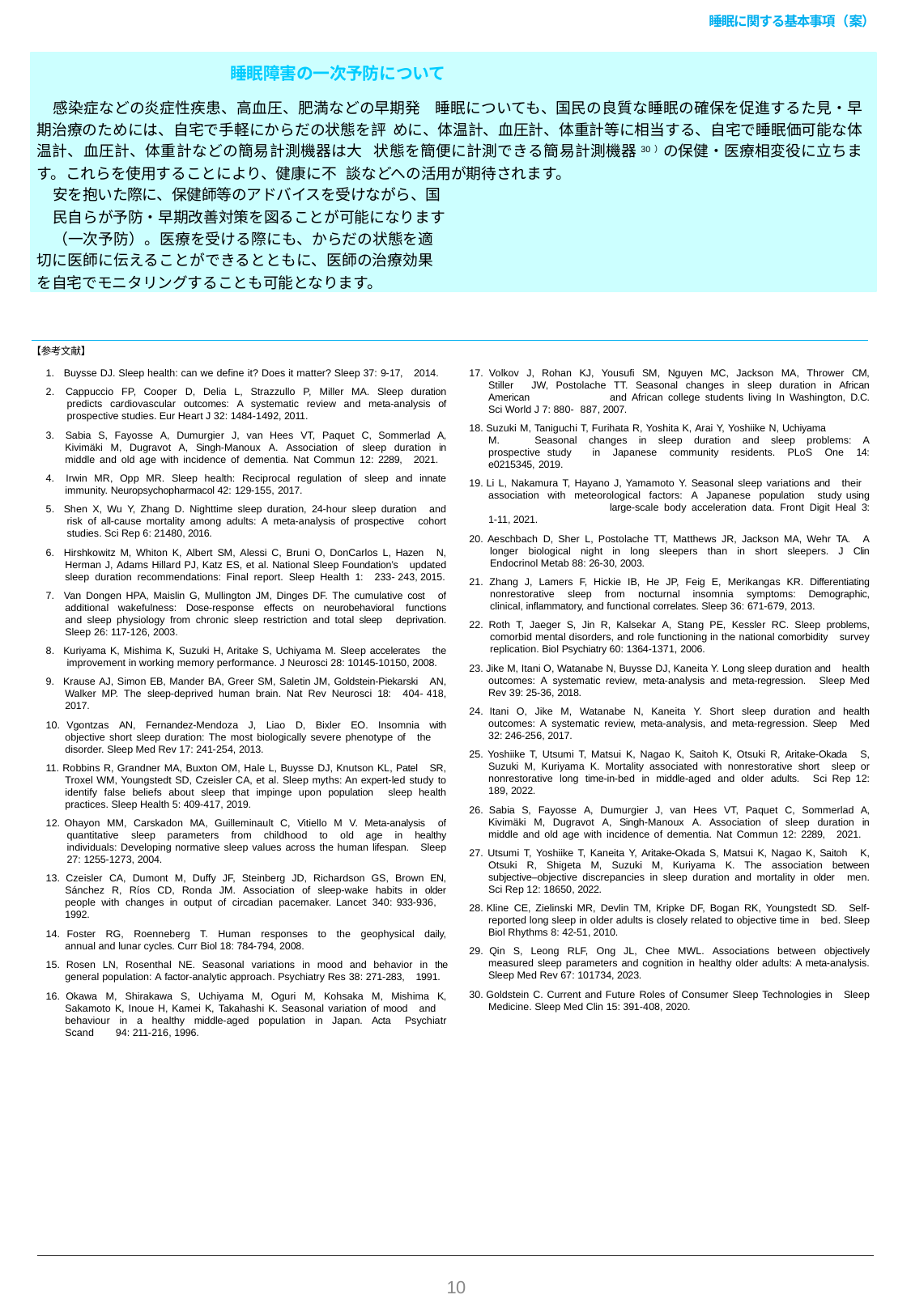

睡眠に関する基本事項（案）
睡眠障害の一次予防について
感染症などの炎症性疾患、高血圧、肥満などの早期発    睡眠についても、国民の良質な睡眠の確保を促進するた見・早期治療のためには、自宅で手軽にからだの状態を評  めに、体温計、血圧計、体重計等に相当する、自宅で睡眠価可能な体温計、血圧計、体重計などの簡易計測機器は大   状態を簡便に計測できる簡易計測機器30）の保健・医療相変役に立ちます。これらを使用することにより、健康に不   談などへの活用が期待されます。
安を抱いた際に、保健師等のアドバイスを受けながら、国
民自らが予防・早期改善対策を図ることが可能になります
（一次予防）。医療を受ける際にも、からだの状態を適切に医師に伝えることができるとともに、医師の治療効果を自宅でモニタリングすることも可能となります。
ショートコラム

【参考文献】
1. Buysse DJ. Sleep health: can we define it? Does it matter? Sleep 37: 9-17, 2014.
2. Cappuccio FP, Cooper D, Delia L, Strazzullo P, Miller MA. Sleep duration predicts cardiovascular outcomes: A systematic review and meta-analysis of prospective studies. Eur Heart J 32: 1484-1492, 2011.
3. Sabia S, Fayosse A, Dumurgier J, van Hees VT, Paquet C, Sommerlad A, Kivimäki M, Dugravot A, Singh-Manoux A. Association of sleep duration in middle and old age with incidence of dementia. Nat Commun 12: 2289, 2021.
4. Irwin MR, Opp MR. Sleep health: Reciprocal regulation of sleep and innate immunity. Neuropsychopharmacol 42: 129-155, 2017.
5. Shen X, Wu Y, Zhang D. Nighttime sleep duration, 24-hour sleep duration and risk of all-cause mortality among adults: A meta-analysis of prospective cohort studies. Sci Rep 6: 21480, 2016.
6. Hirshkowitz M, Whiton K, Albert SM, Alessi C, Bruni O, DonCarlos L, Hazen N, Herman J, Adams Hillard PJ, Katz ES, et al. National Sleep Foundation’s updated sleep duration recommendations: Final report. Sleep Health 1: 233- 243, 2015.
7. Van Dongen HPA, Maislin G, Mullington JM, Dinges DF. The cumulative cost of additional wakefulness: Dose-response effects on neurobehavioral functions and sleep physiology from chronic sleep restriction and total sleep deprivation. Sleep 26: 117-126, 2003.
8. Kuriyama K, Mishima K, Suzuki H, Aritake S, Uchiyama M. Sleep accelerates the improvement in working memory performance. J Neurosci 28: 10145-10150, 2008.
9. Krause AJ, Simon EB, Mander BA, Greer SM, Saletin JM, Goldstein-Piekarski AN, Walker MP. The sleep-deprived human brain. Nat Rev Neurosci 18: 404- 418, 2017.
10. Vgontzas AN, Fernandez-Mendoza J, Liao D, Bixler EO. Insomnia with objective short sleep duration: The most biologically severe phenotype of the   disorder. Sleep Med Rev 17: 241-254, 2013.
11. Robbins R, Grandner MA, Buxton OM, Hale L, Buysse DJ, Knutson KL, Patel SR, Troxel WM, Youngstedt SD, Czeisler CA, et al. Sleep myths: An expert-led study to identify false beliefs about sleep that impinge upon population sleep health practices. Sleep Health 5: 409-417, 2019.
12. Ohayon MM, Carskadon MA, Guilleminault C, Vitiello M V. Meta-analysis of quantitative sleep parameters from childhood to old age in healthy individuals: Developing normative sleep values across the human lifespan. Sleep 27: 1255-1273, 2004.
13. Czeisler CA, Dumont M, Duffy JF, Steinberg JD, Richardson GS, Brown EN, Sánchez R, Ríos CD, Ronda JM. Association of sleep-wake habits in older people with changes in output of circadian pacemaker. Lancet 340: 933-936,  1992.
14. Foster RG, Roenneberg T. Human responses to the geophysical daily, annual and lunar cycles. Curr Biol 18: 784-794, 2008.
15. Rosen LN, Rosenthal NE. Seasonal variations in mood and behavior in the general population: A factor-analytic approach. Psychiatry Res 38: 271-283, 1991.
16. Okawa M, Shirakawa S, Uchiyama M, Oguri M, Kohsaka M, Mishima K, Sakamoto K, Inoue H, Kamei K, Takahashi K. Seasonal variation of mood and  behaviour in a healthy middle-aged population in Japan. Acta Psychiatr Scand  94: 211-216, 1996.
17. Volkov J, Rohan KJ, Yousufi SM, Nguyen MC, Jackson MA, Thrower CM, Stiller  JW, Postolache TT. Seasonal changes in sleep duration in African American	and African college students living In Washington, D.C. Sci World J 7: 880- 887, 2007.
18. Suzuki M, Taniguchi T, Furihata R, Yoshita K, Arai Y, Yoshiike N, Uchiyama
M.   Seasonal changes in sleep duration and sleep problems: A prospective study  in Japanese community residents. PLoS One 14: e0215345, 2019.
19. Li L, Nakamura T, Hayano J, Yamamoto Y. Seasonal sleep variations and their  association with meteorological factors: A Japanese population study using	large-scale body acceleration data. Front Digit Heal 3: 1-11, 2021.
20. Aeschbach D, Sher L, Postolache TT, Matthews JR, Jackson MA, Wehr TA. A longer biological night in long sleepers than in short sleepers. J Clin Endocrinol Metab 88: 26-30, 2003.
21. Zhang J, Lamers F, Hickie IB, He JP, Feig E, Merikangas KR. Differentiating nonrestorative sleep from nocturnal insomnia symptoms: Demographic, clinical, inflammatory, and functional correlates. Sleep 36: 671-679, 2013.
22. Roth T, Jaeger S, Jin R, Kalsekar A, Stang PE, Kessler RC. Sleep problems, comorbid mental disorders, and role functioning in the national comorbidity survey replication. Biol Psychiatry 60: 1364-1371, 2006.
23. Jike M, Itani O, Watanabe N, Buysse DJ, Kaneita Y. Long sleep duration and health outcomes: A systematic review, meta-analysis and meta-regression. Sleep Med Rev 39: 25-36, 2018.
24. Itani O, Jike M, Watanabe N, Kaneita Y. Short sleep duration and health outcomes: A systematic review, meta-analysis, and meta-regression. Sleep Med 32: 246-256, 2017.
25. Yoshiike T, Utsumi T, Matsui K, Nagao K, Saitoh K, Otsuki R, Aritake-Okada S, Suzuki M, Kuriyama K. Mortality associated with nonrestorative short sleep or nonrestorative long time-in-bed in middle-aged and older adults. Sci Rep 12: 189, 2022.
26. Sabia S, Fayosse A, Dumurgier J, van Hees VT, Paquet C, Sommerlad A, Kivimäki M, Dugravot A, Singh-Manoux A. Association of sleep duration in middle and old age with incidence of dementia. Nat Commun 12: 2289, 2021.
27. Utsumi T, Yoshiike T, Kaneita Y, Aritake-Okada S, Matsui K, Nagao K, Saitoh K, Otsuki R, Shigeta M, Suzuki M, Kuriyama K. The association between subjective–objective discrepancies in sleep duration and mortality in older men. Sci Rep 12: 18650, 2022.
28. Kline CE, Zielinski MR, Devlin TM, Kripke DF, Bogan RK, Youngstedt SD. Self- reported long sleep in older adults is closely related to objective time in bed. Sleep Biol Rhythms 8: 42-51, 2010.
29. Qin S, Leong RLF, Ong JL, Chee MWL. Associations between objectively measured sleep parameters and cognition in healthy older adults: A meta-analysis. Sleep Med Rev 67: 101734, 2023.
30. Goldstein C. Current and Future Roles of Consumer Sleep Technologies in Sleep Medicine. Sleep Med Clin 15: 391-408, 2020.
10